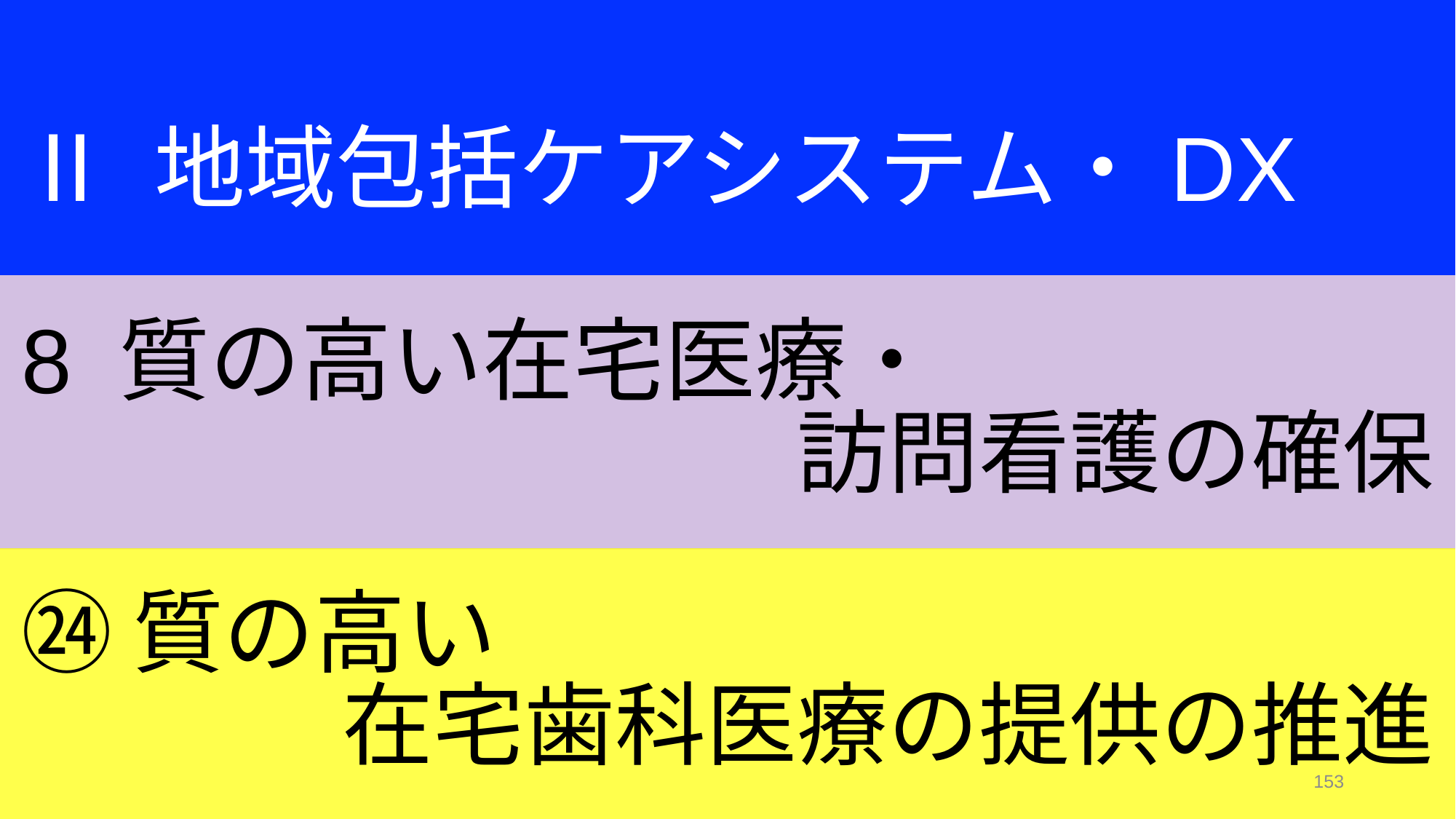

Ⅱ 地域包括ケアシステム・DX
8 質の高い在宅医療・
訪問看護の確保
㉔ 質の高い
在宅歯科医療の提供の推進
153